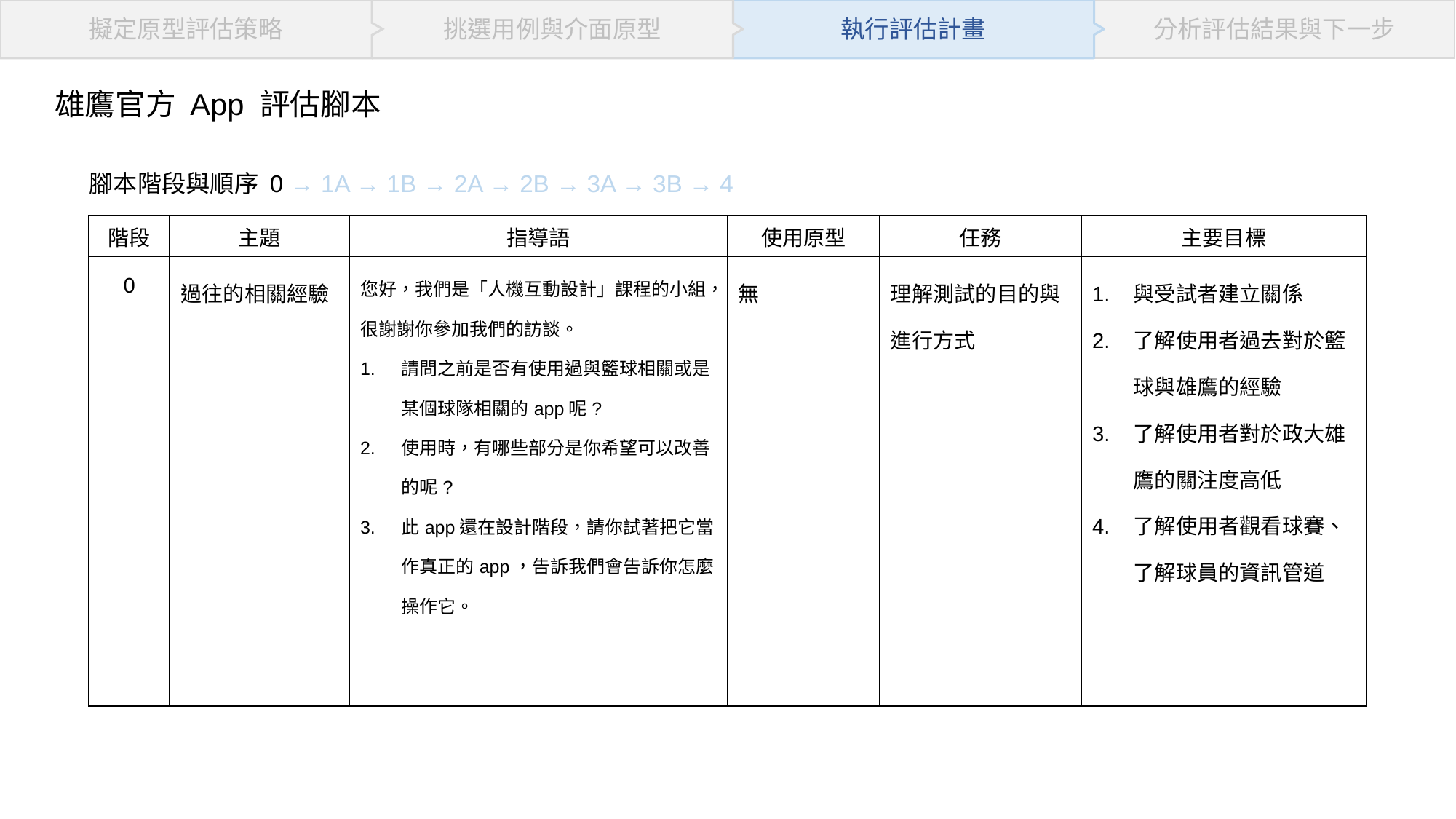

挑選用例與介面原型

分析評估結果與下一步

擬定原型評估策略
執行評估計畫
雄鷹官方 App 評估腳本
腳本階段與順序 0 → 1A → 1B → 2A → 2B → 3A → 3B → 4
| 階段 | 主題 | 指導語 | 使用原型 | 任務 | 主要目標 |
| --- | --- | --- | --- | --- | --- |
| 0 | 過往的相關經驗 | 您好，我們是「人機互動設計」課程的小組，很謝謝你參加我們的訪談。 請問之前是否有使用過與籃球相關或是某個球隊相關的app呢? 使用時，有哪些部分是你希望可以改善的呢? 此app還在設計階段，請你試著把它當作真正的app，告訴我們會告訴你怎麼操作它。 | 無 | 理解測試的目的與進行方式 | 與受試者建立關係 了解使用者過去對於籃球與雄鷹的經驗 了解使用者對於政大雄鷹的關注度高低 了解使用者觀看球賽、了解球員的資訊管道 |